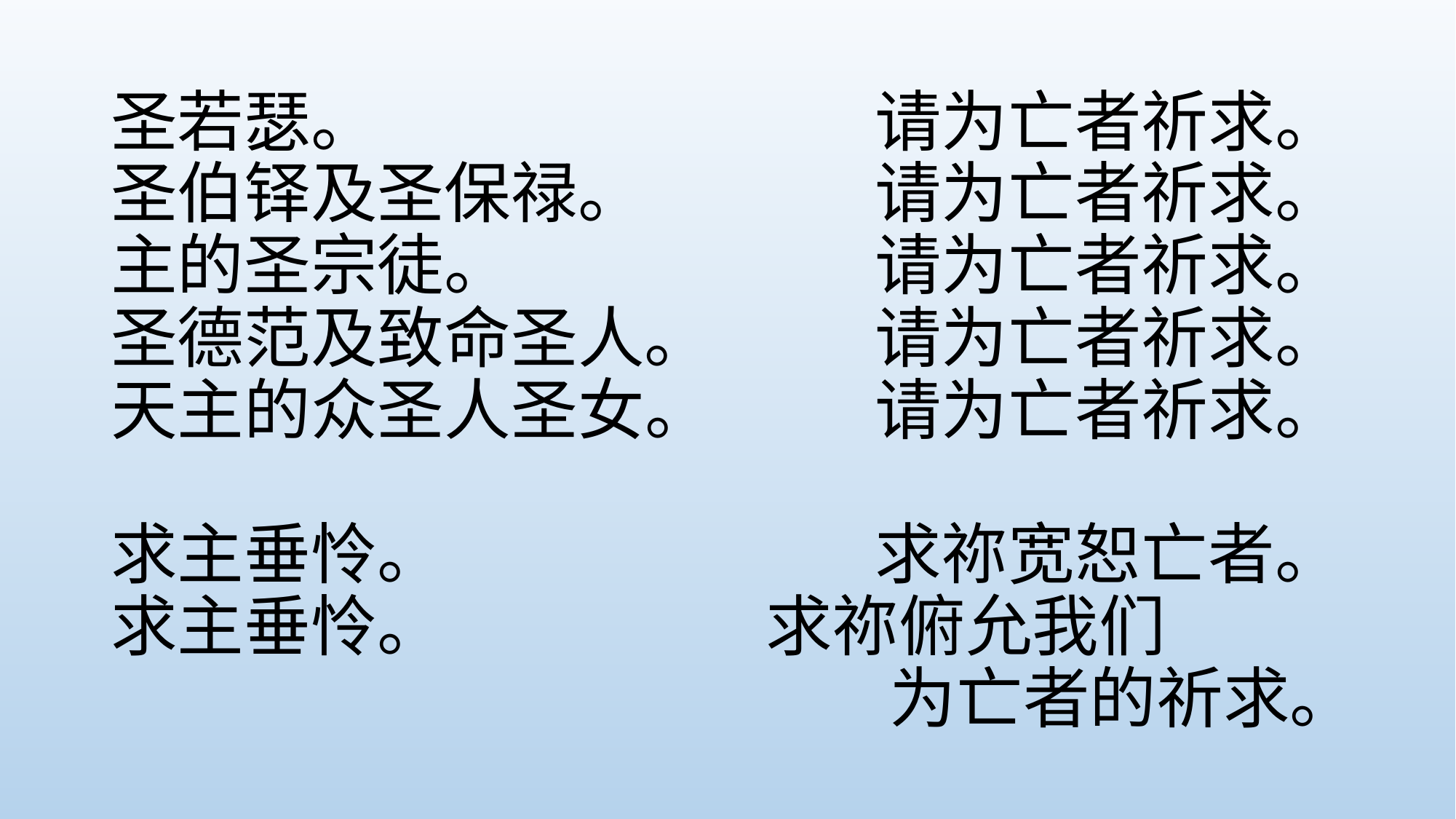

# 圣若瑟。					请为亡者祈求。 圣伯铎及圣保禄。			请为亡者祈求。 主的圣宗徒。				请为亡者祈求。 圣德范及致命圣人。		请为亡者祈求。 天主的众圣人圣女。		请为亡者祈求。 求主垂怜。				求祢宽恕亡者。 求主垂怜。    			求祢俯允我们 为亡者的祈求。